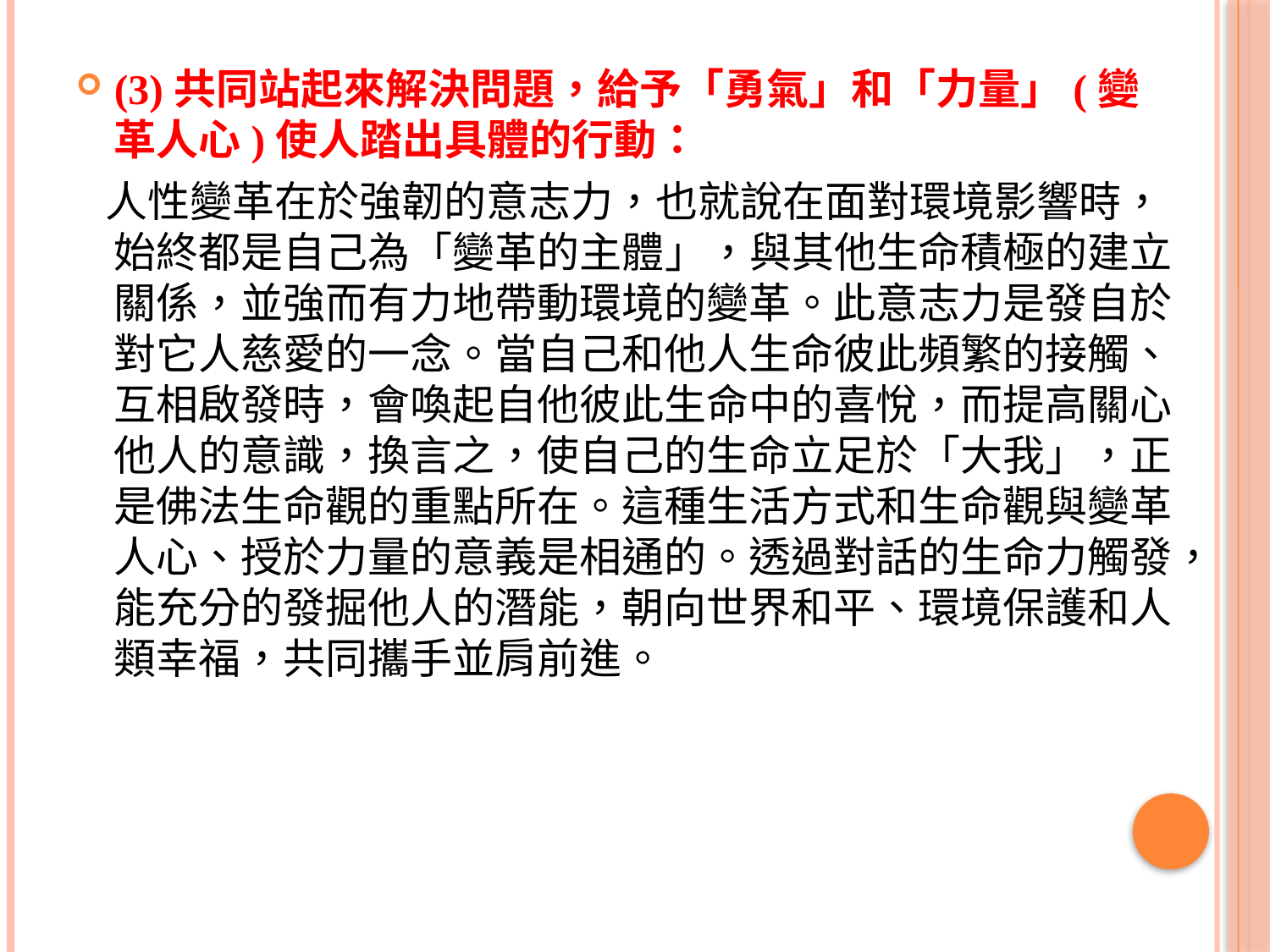

(3)共同站起來解決問題，給予「勇氣」和「力量」(變革人心)使人踏出具體的行動：
  人性變革在於強韌的意志力，也就說在面對環境影響時，始終都是自己為「變革的主體」，與其他生命積極的建立關係，並強而有力地帶動環境的變革。此意志力是發自於對它人慈愛的一念。當自己和他人生命彼此頻繁的接觸、互相啟發時，會喚起自他彼此生命中的喜悅，而提高關心他人的意識，換言之，使自己的生命立足於「大我」，正是佛法生命觀的重點所在。這種生活方式和生命觀與變革人心、授於力量的意義是相通的。透過對話的生命力觸發，能充分的發掘他人的潛能，朝向世界和平、環境保護和人類幸福，共同攜手並肩前進。